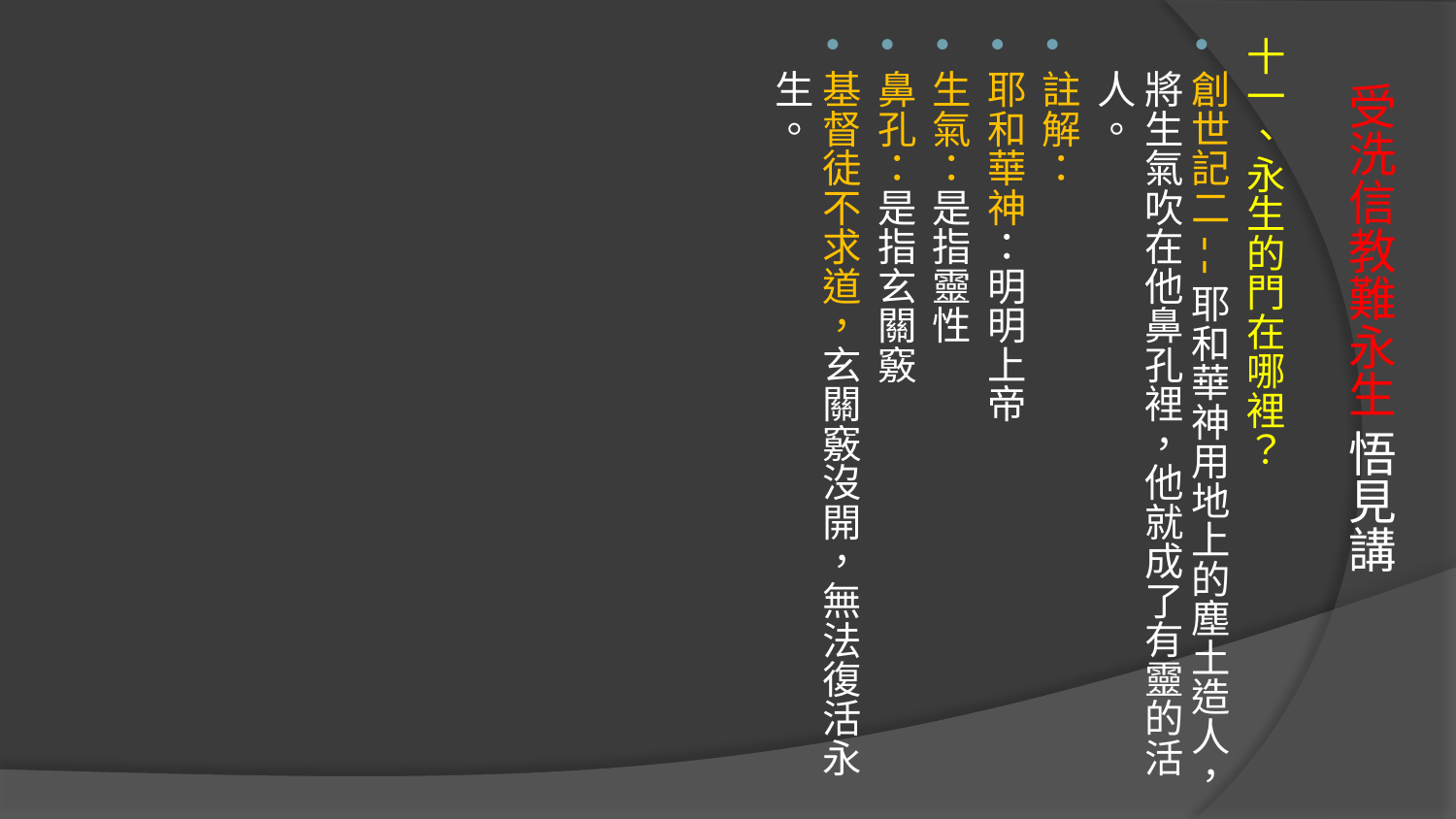

十一、永生的門在哪裡？
創世記二--耶和華神用地上的塵土造人，將生氣吹在他鼻孔裡，他就成了有靈的活人。
註解：
耶和華神：明明上帝
生氣：是指靈性
鼻孔：是指玄關竅
基督徒不求道，玄關竅沒開，無法復活永生。

# 受洗信教難永生 悟見講